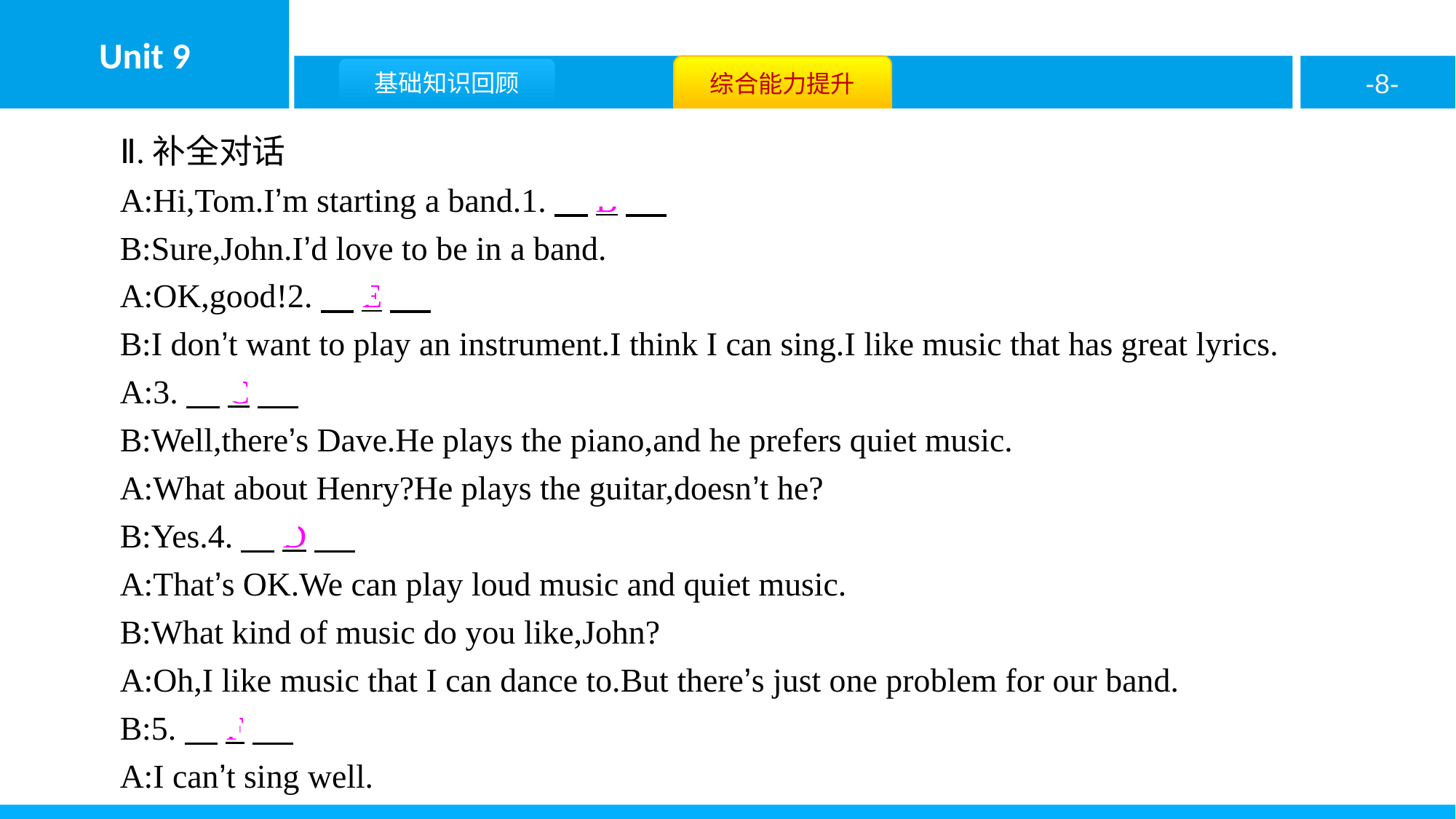

Ⅱ.补全对话
A:Hi,Tom.I’m starting a band.1.　B
B:Sure,John.I’d love to be in a band.
A:OK,good!2.　E
B:I don’t want to play an instrument.I think I can sing.I like music that has great lyrics.
A:3.　C
B:Well,there’s Dave.He plays the piano,and he prefers quiet music.
A:What about Henry?He plays the guitar,doesn’t he?
B:Yes.4.　D
A:That’s OK.We can play loud music and quiet music.
B:What kind of music do you like,John?
A:Oh,I like music that I can dance to.But there’s just one problem for our band.
B:5.　F
A:I can’t sing well.